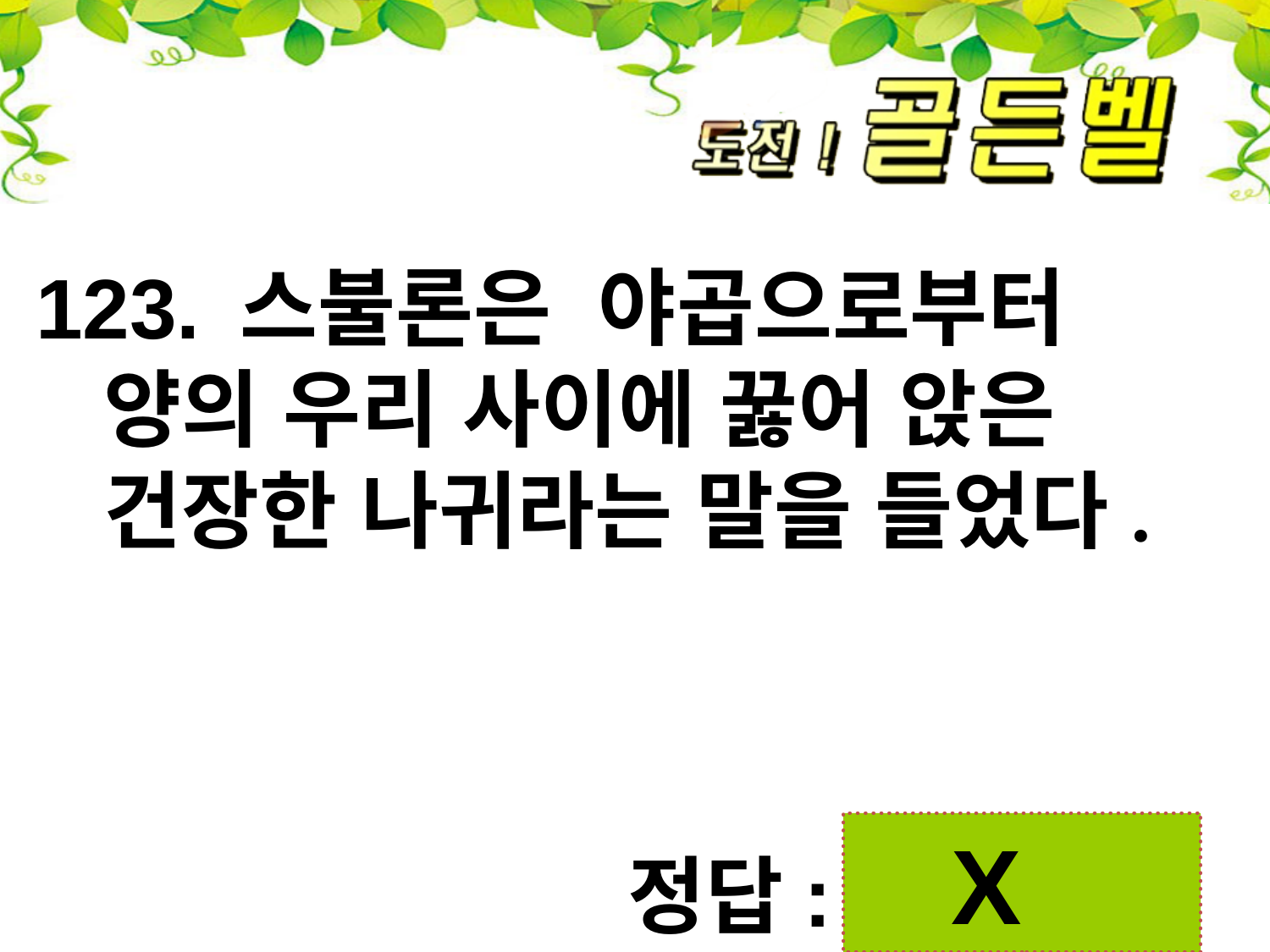

123. 스불론은  야곱으로부터
   양의 우리 사이에 꿇어 앉은
   건장한 나귀라는 말을 들었다.
    X
정답: